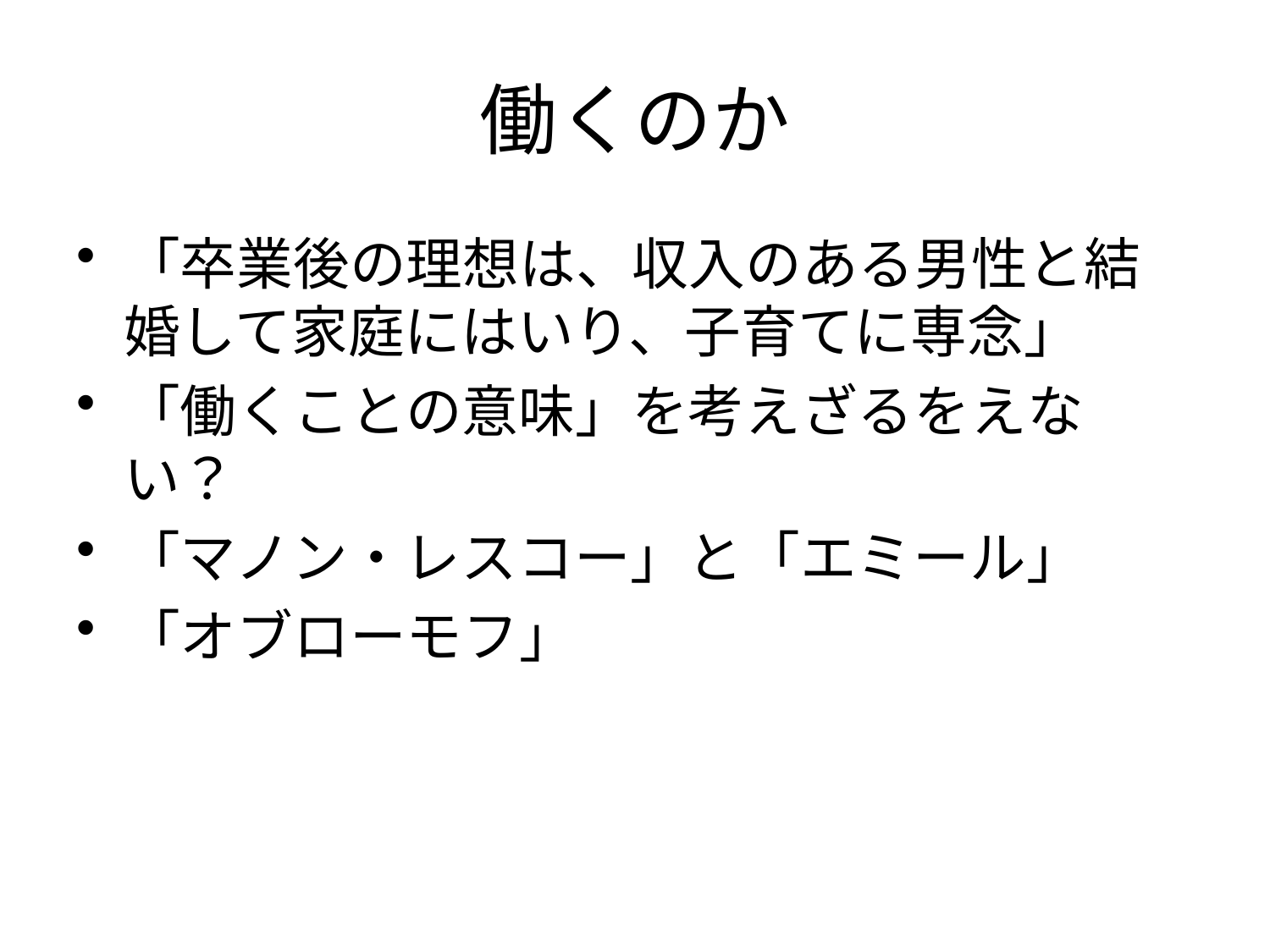

# 働くのか
「卒業後の理想は、収入のある男性と結婚して家庭にはいり、子育てに専念」
「働くことの意味」を考えざるをえない？
「マノン・レスコー」と「エミール」
「オブローモフ」